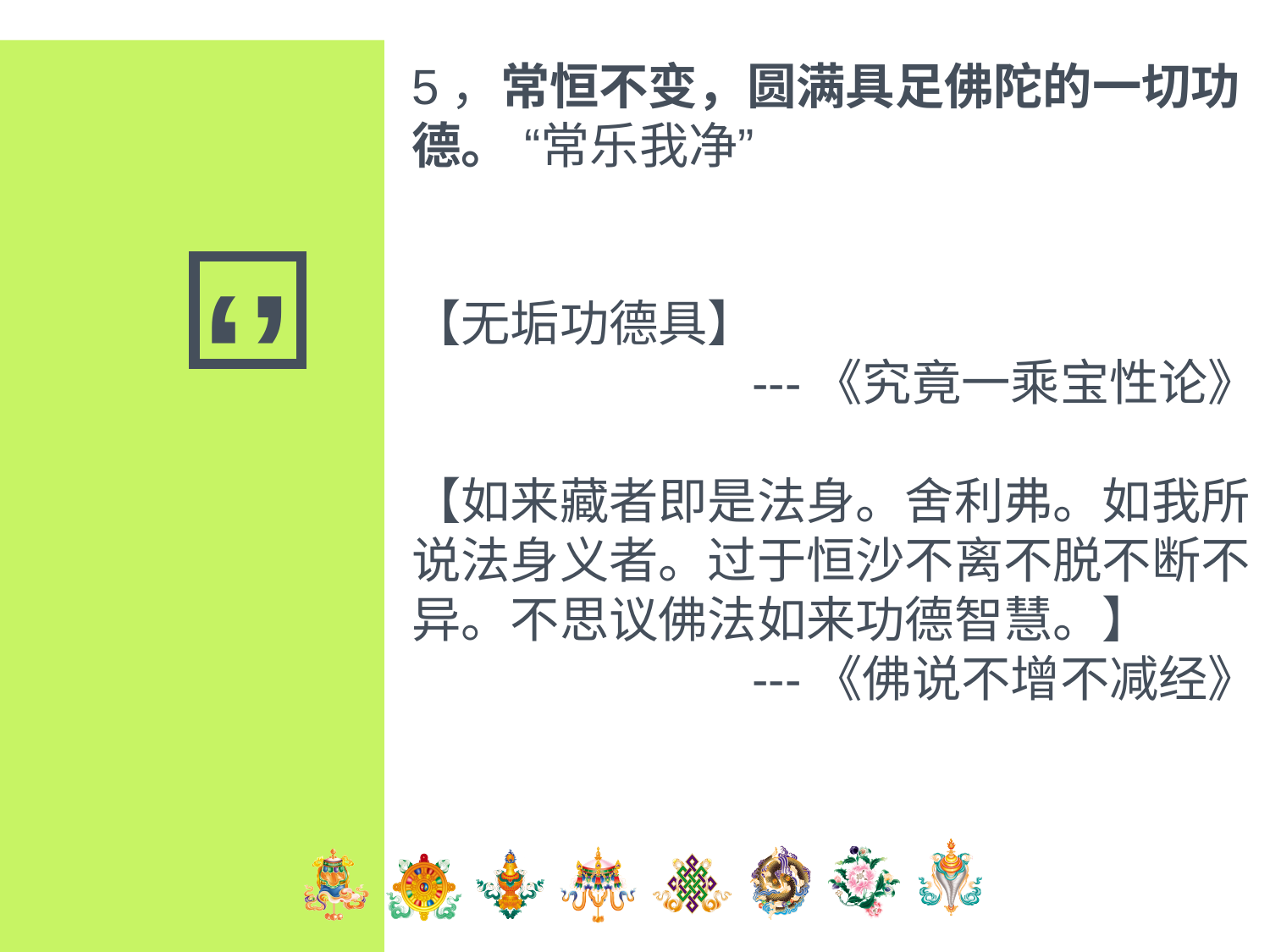

5，常恒不变，圆满具足佛陀的一切功德。 “常乐我净”

【无垢功德具】
---《究竟一乘宝性论》

【如来藏者即是法身。舍利弗。如我所说法身义者。过于恒沙不离不脱不断不异。不思议佛法如来功德智慧。】
---《佛说不增不减经》